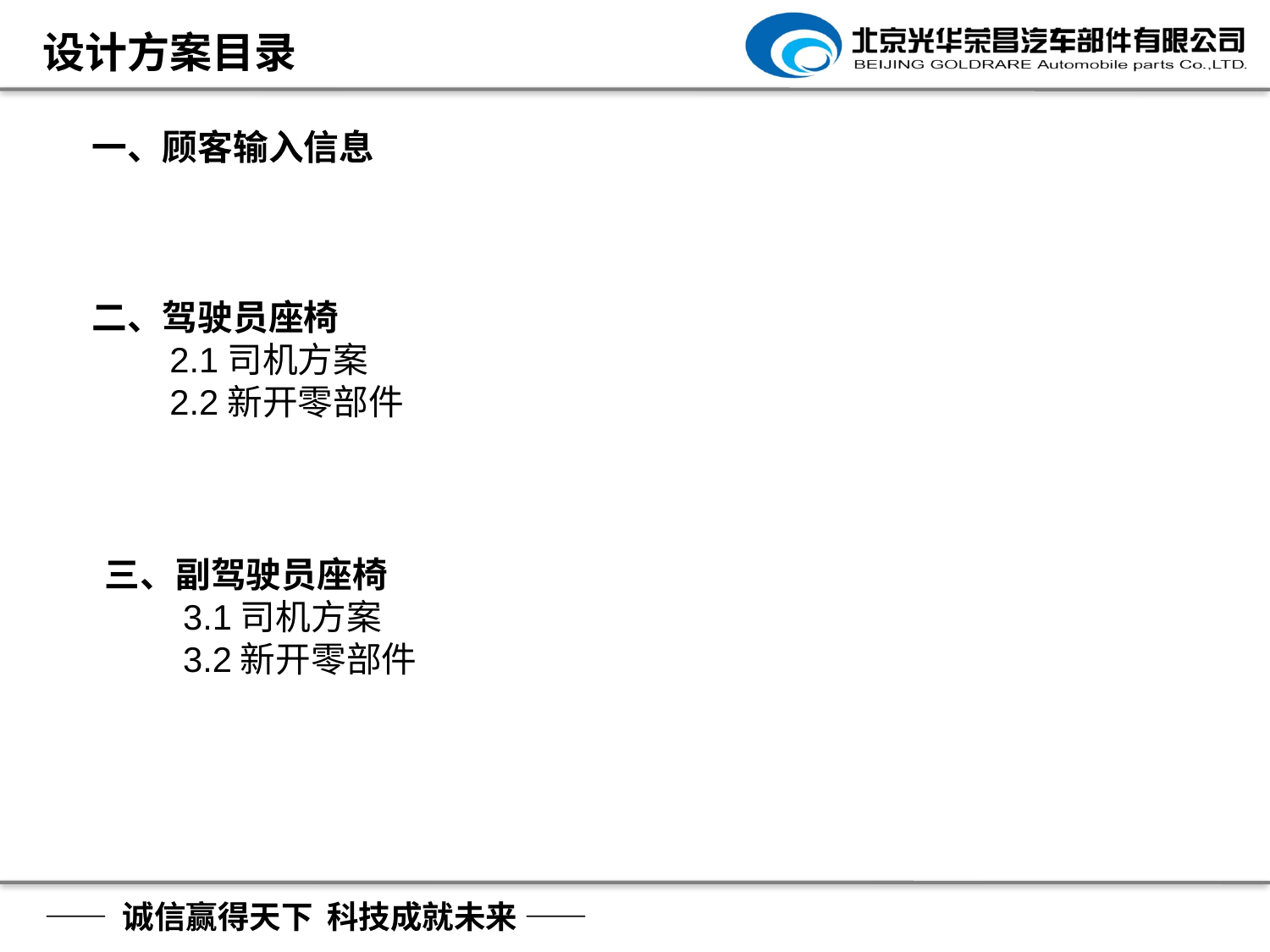

设计方案目录
一、顾客输入信息
二、驾驶员座椅
        2.1司机方案
        2.2新开零部件
三、副驾驶员座椅
        3.1司机方案
        3.2新开零部件